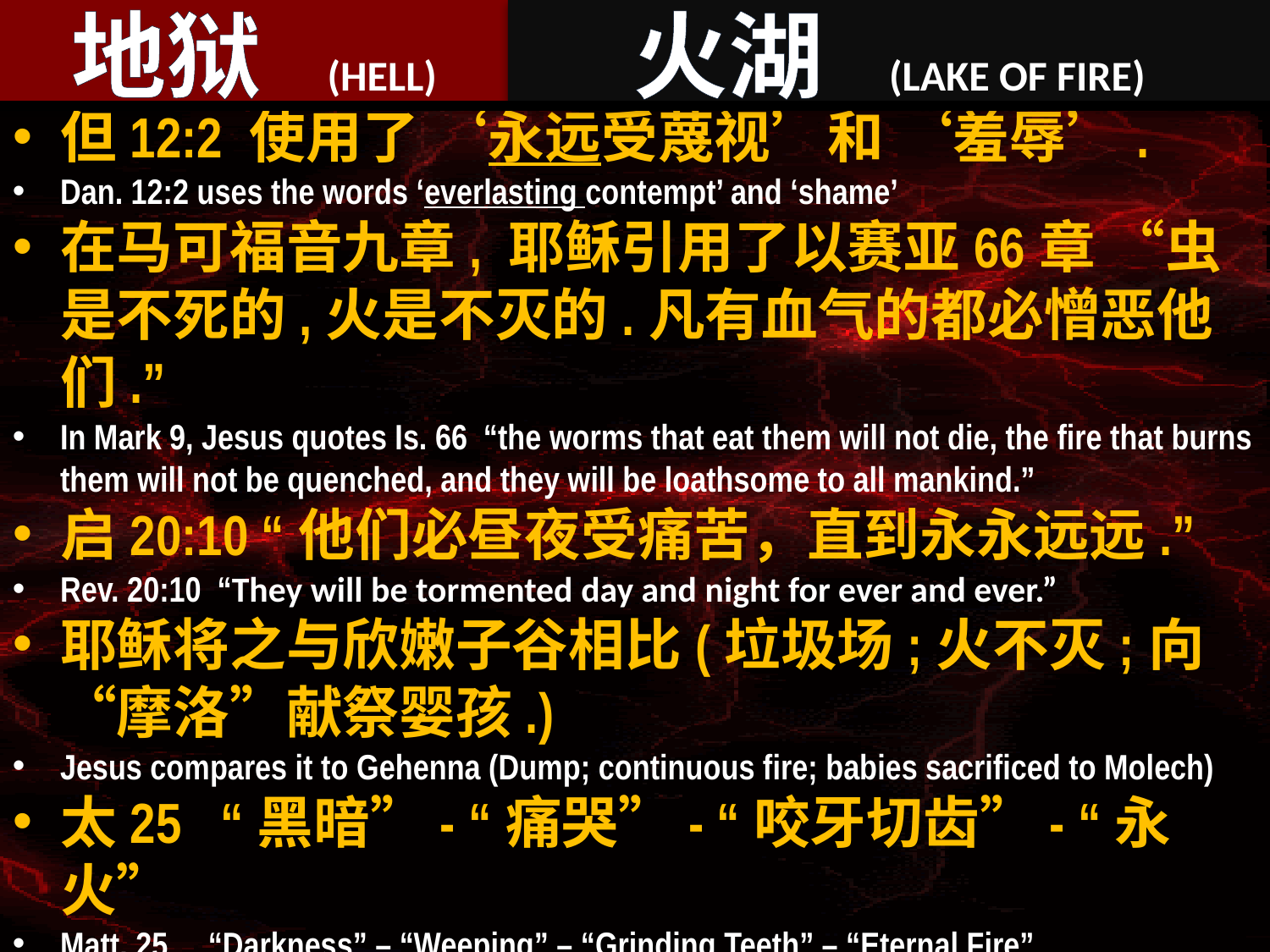

地狱  (HELL)
火湖  (LAKE OF FIRE)
但12:2 使用了 ‘永远受蔑视’和 ‘羞辱’.
Dan. 12:2 uses the words ‘everlasting contempt’ and ‘shame’
在马可福音九章, 耶稣引用了以赛亚66章 “虫是不死的,火是不灭的.凡有血气的都必憎恶他们.”
In Mark 9, Jesus quotes Is. 66  “the worms that eat them will not die, the fire that burns them will not be quenched, and they will be loathsome to all mankind.”
启20:10 “他们必昼夜受痛苦，直到永永远远.”
Rev. 20:10  “They will be tormented day and night for ever and ever.”
耶稣将之与欣嫩子谷相比(垃圾场;火不灭;向 “摩洛”献祭婴孩.)
Jesus compares it to Gehenna (Dump; continuous fire; babies sacrificed to Molech)
太25   “黑暗”- “痛哭”- “咬牙切齿”- “永火”
Matt. 25     “Darkness” – “Weeping” – “Grinding Teeth” – “Eternal Fire”
启19 “硫磺燃烧”- “燃烧的湖”
Rev. 19 “Burns with sulfur” – “fiery lake” -